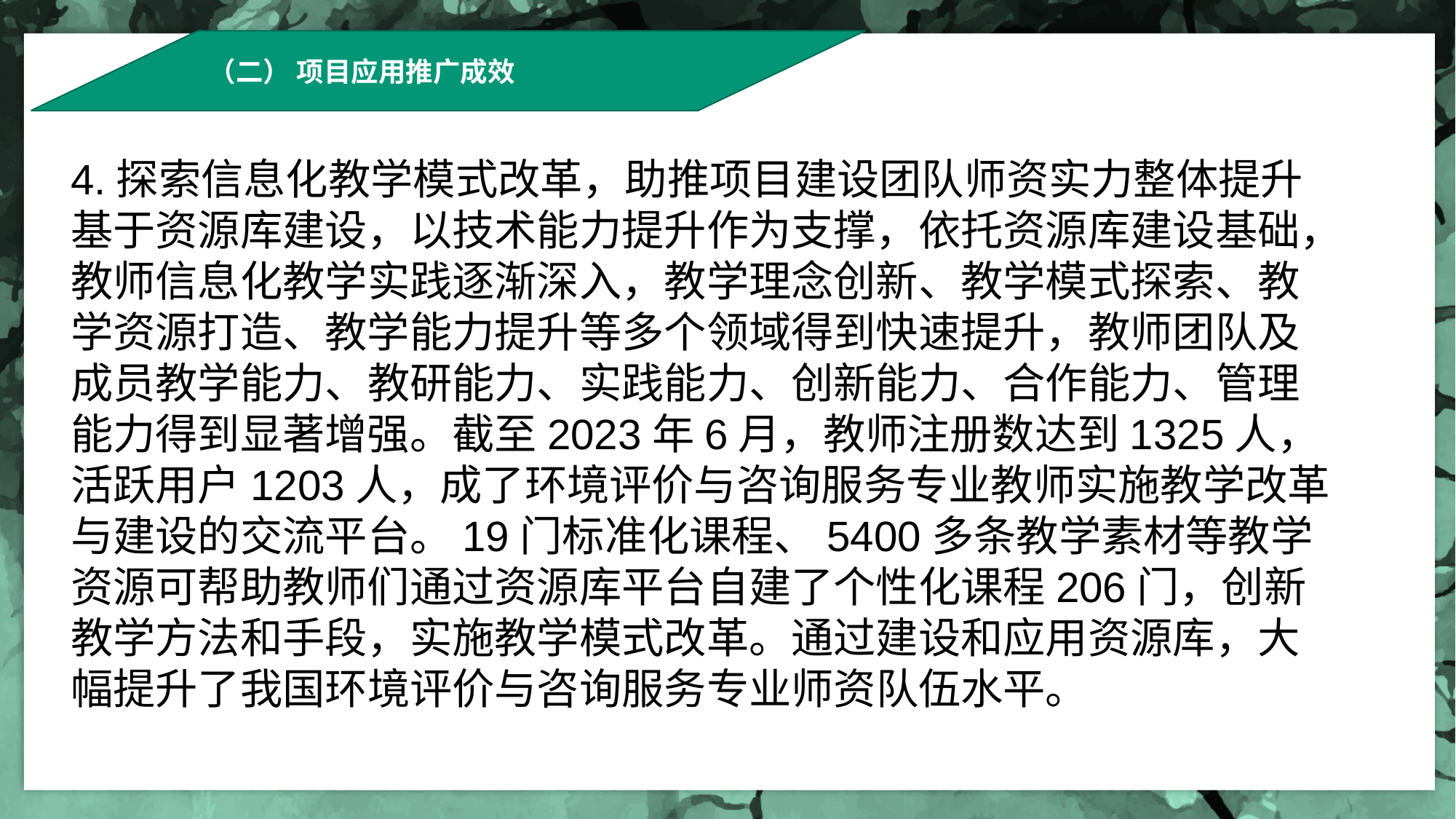

（二） 项目应用推广成效
4.探索信息化教学模式改革，助推项目建设团队师资实力整体提升
基于资源库建设，以技术能力提升作为支撑，依托资源库建设基础，教师信息化教学实践逐渐深入，教学理念创新、教学模式探索、教学资源打造、教学能力提升等多个领域得到快速提升，教师团队及成员教学能力、教研能力、实践能力、创新能力、合作能力、管理能力得到显著增强。截至2023年6月，教师注册数达到1325人，活跃用户1203人，成了环境评价与咨询服务专业教师实施教学改革与建设的交流平台。19门标准化课程、5400多条教学素材等教学资源可帮助教师们通过资源库平台自建了个性化课程206门，创新教学方法和手段，实施教学模式改革。通过建设和应用资源库，大幅提升了我国环境评价与咨询服务专业师资队伍水平。